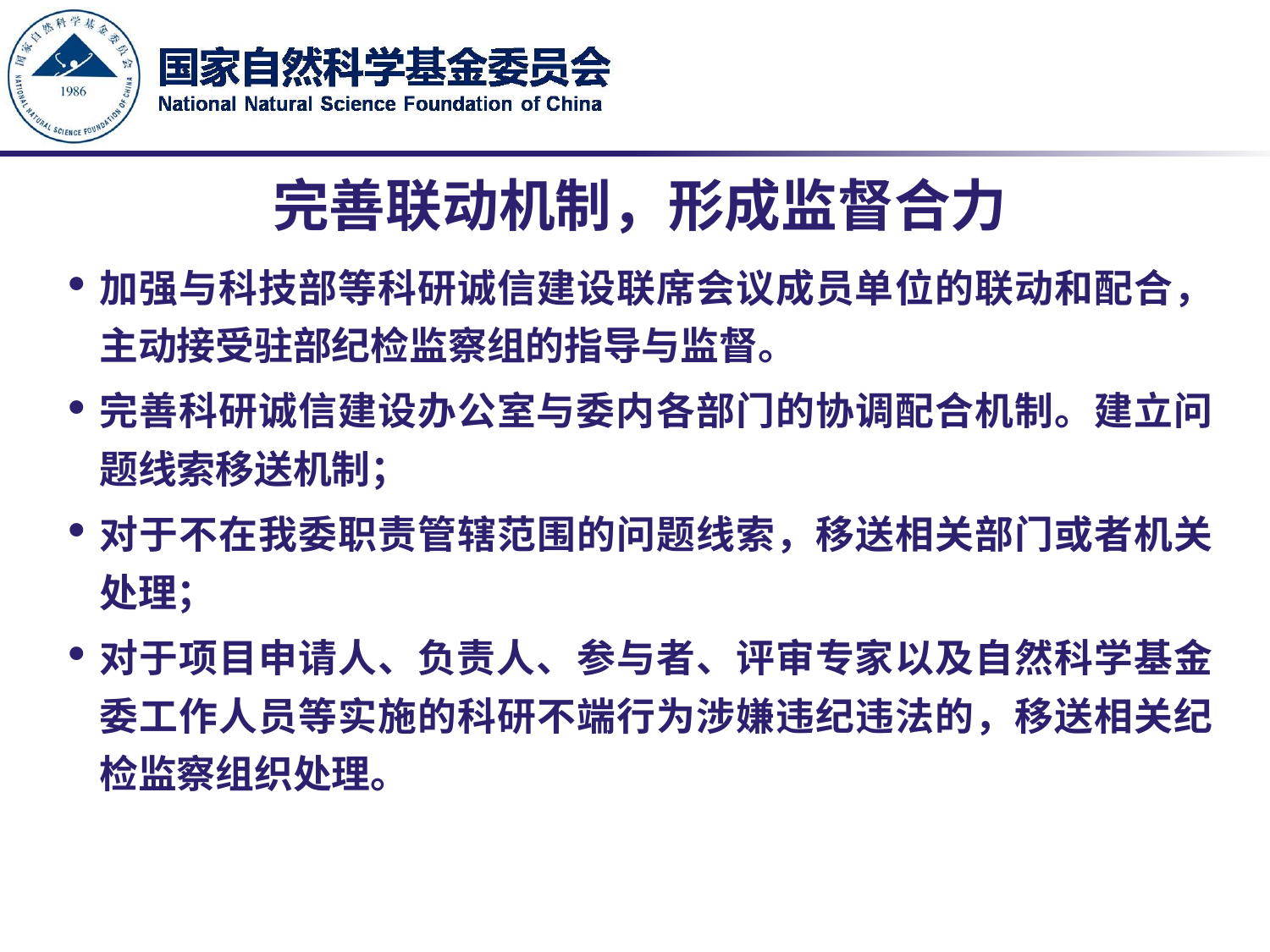

# 完善联动机制，形成监督合力
加强与科技部等科研诚信建设联席会议成员单位的联动和配合，主动接受驻部纪检监察组的指导与监督。
完善科研诚信建设办公室与委内各部门的协调配合机制。建立问题线索移送机制；
对于不在我委职责管辖范围的问题线索，移送相关部门或者机关处理；
对于项目申请人、负责人、参与者、评审专家以及自然科学基金委工作人员等实施的科研不端行为涉嫌违纪违法的，移送相关纪检监察组织处理。